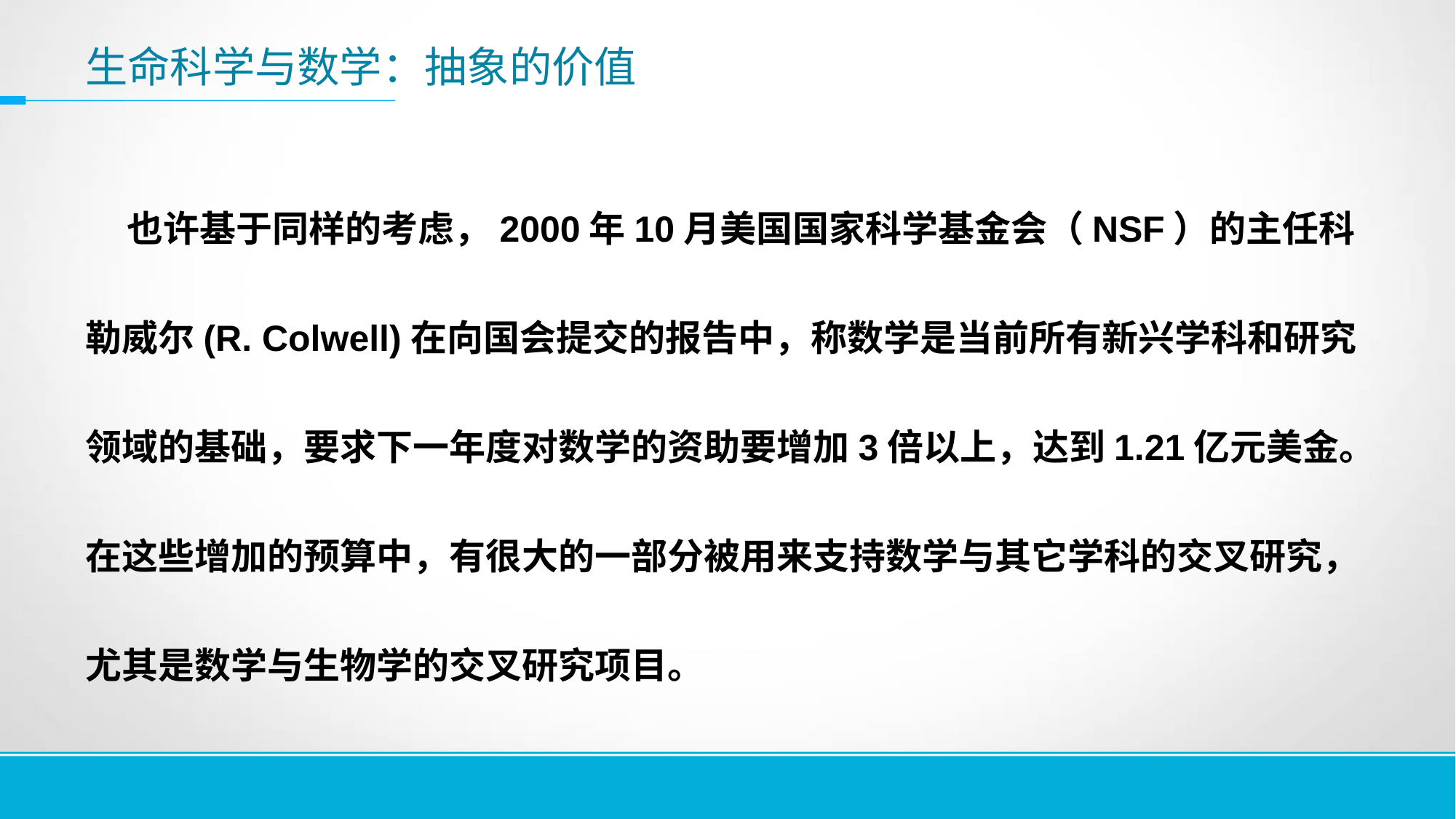

# 生命科学与数学：抽象的价值
    也许基于同样的考虑，2000年10月美国国家科学基金会（NSF）的主任科勒威尔(R. Colwell)在向国会提交的报告中，称数学是当前所有新兴学科和研究领域的基础，要求下一年度对数学的资助要增加3倍以上，达到1.21亿元美金。在这些增加的预算中，有很大的一部分被用来支持数学与其它学科的交叉研究，尤其是数学与生物学的交叉研究项目。